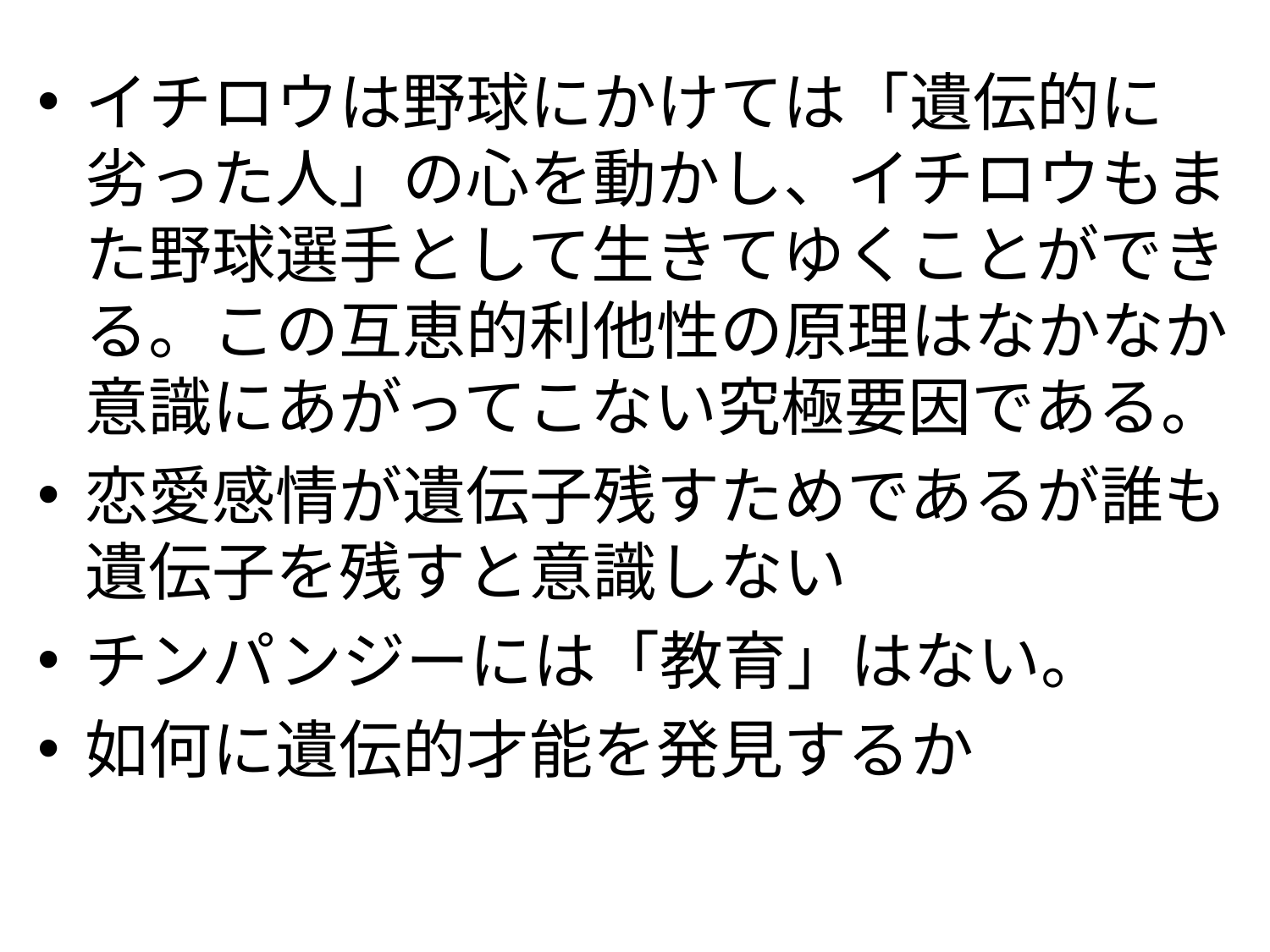

イチロウは野球にかけては「遺伝的に劣った人」の心を動かし、イチロウもまた野球選手として生きてゆくことができる。この互恵的利他性の原理はなかなか意識にあがってこない究極要因である。
恋愛感情が遺伝子残すためであるが誰も遺伝子を残すと意識しない
チンパンジーには「教育」はない。
如何に遺伝的才能を発見するか